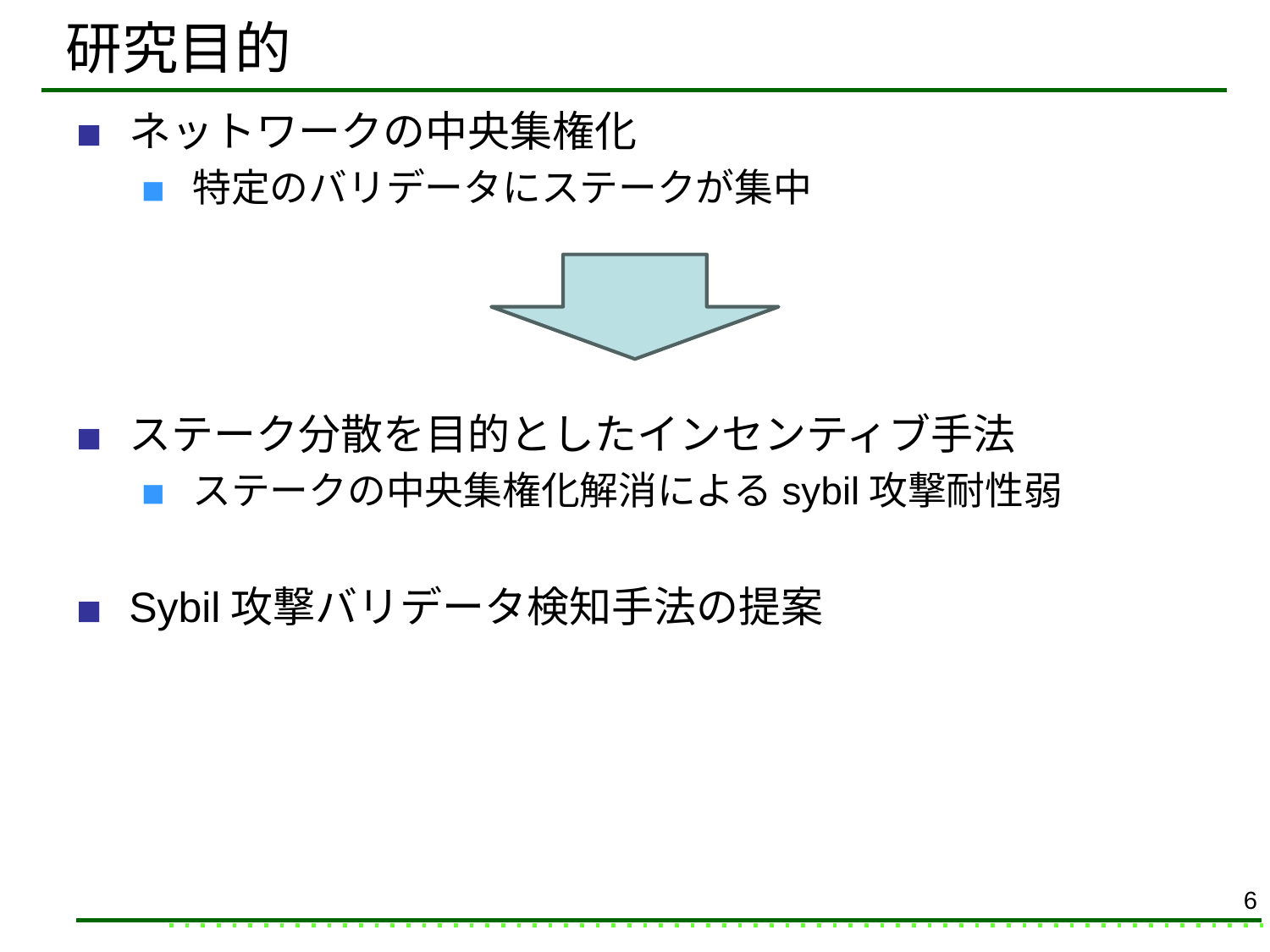

# 研究目的
ネットワークの中央集権化
特定のバリデータにステークが集中

ステーク分散を目的としたインセンティブ手法
ステークの中央集権化解消によるsybil攻撃耐性弱

Sybil攻撃バリデータ検知手法の提案

6